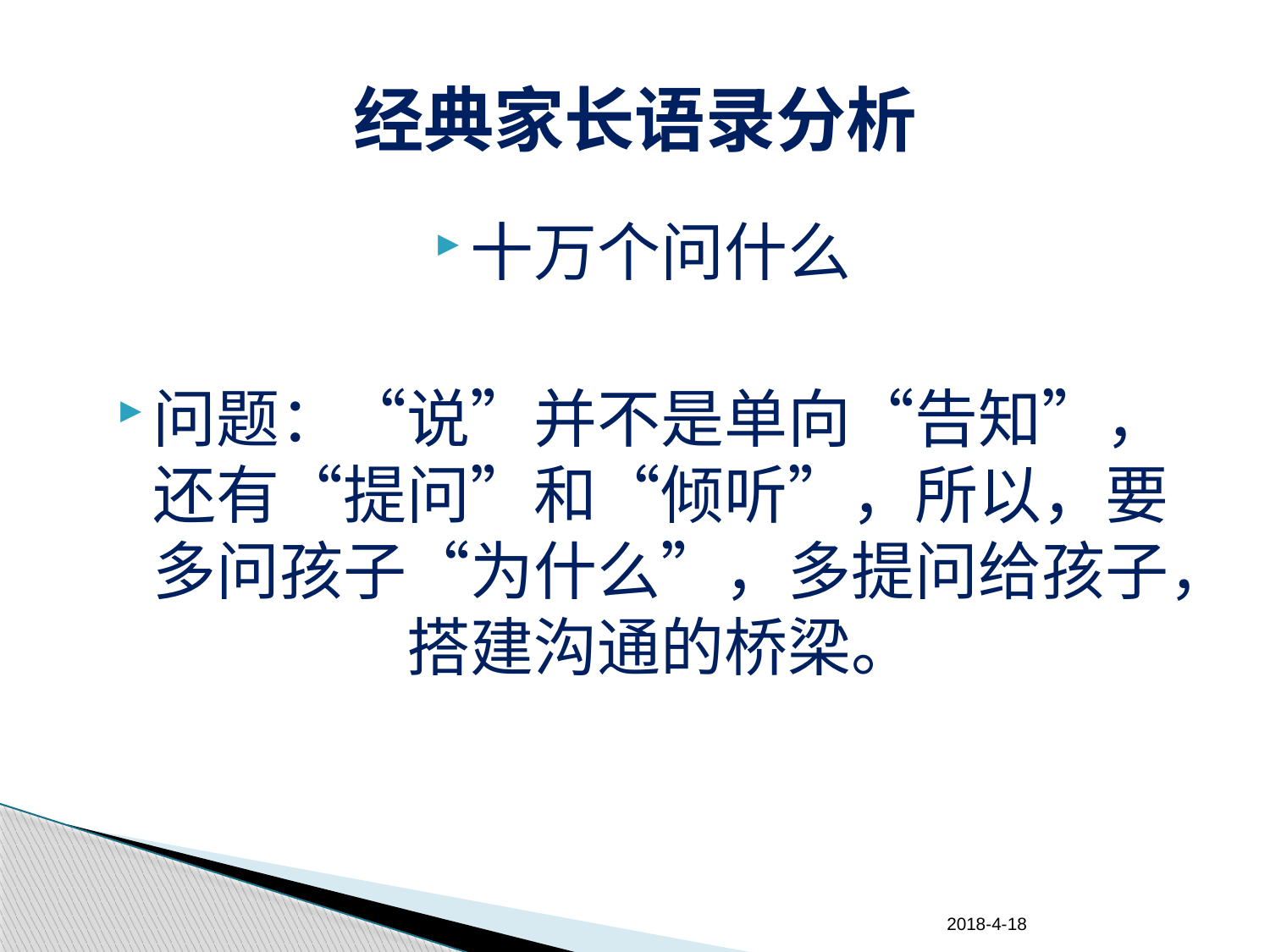

# 经典家长语录分析
十万个问什么

问题：“说”并不是单向“告知”，还有“提问”和“倾听”，所以，要多问孩子“为什么”，多提问给孩子，搭建沟通的桥梁。
2018-4-18